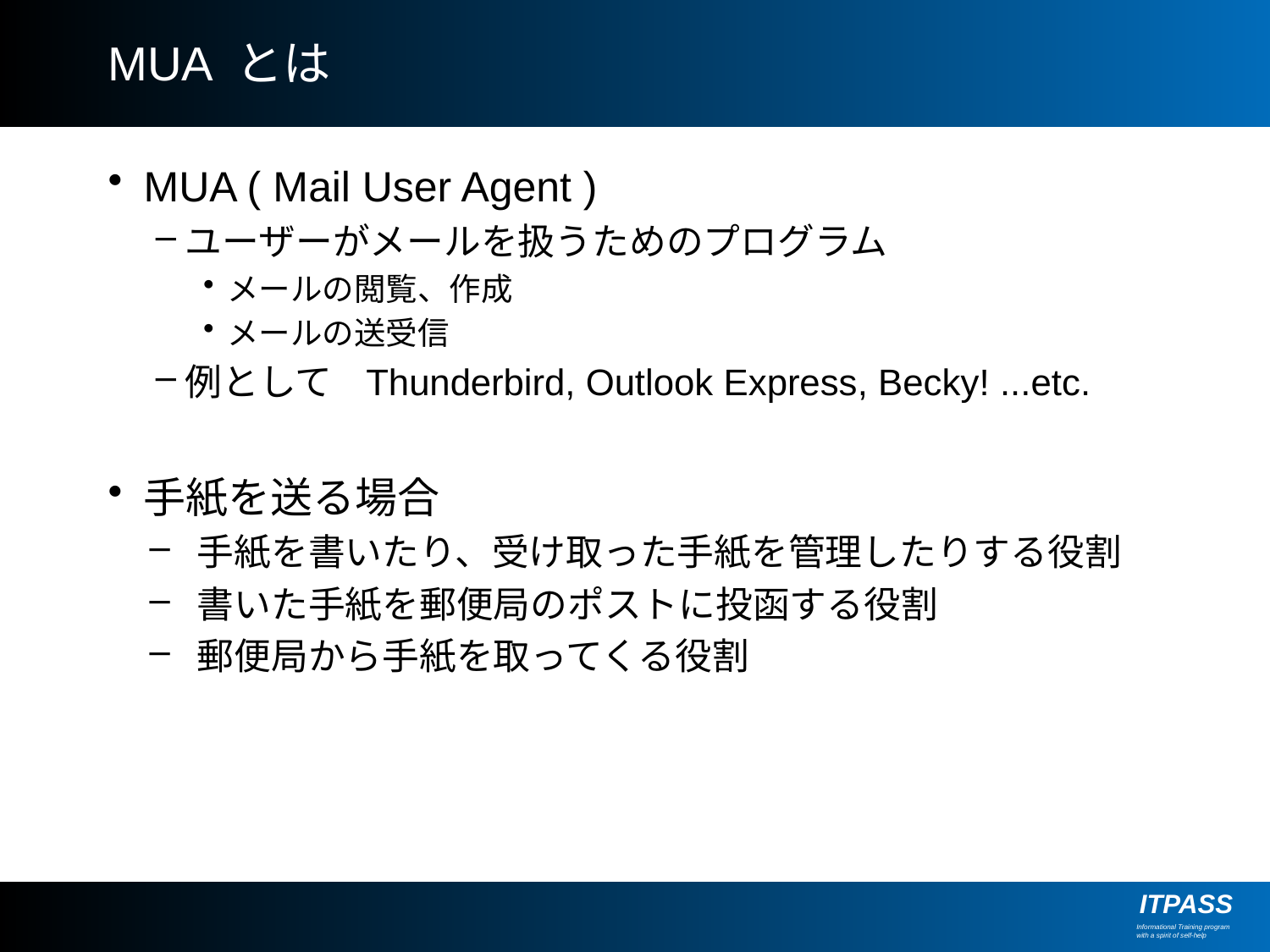

# MUA とは
MUA ( Mail User Agent )
ユーザーがメールを扱うためのプログラム
メールの閲覧、作成
メールの送受信
例として   Thunderbird, Outlook Express, Becky! ...etc.

手紙を送る場合
手紙を書いたり、受け取った手紙を管理したりする役割
書いた手紙を郵便局のポストに投函する役割
郵便局から手紙を取ってくる役割